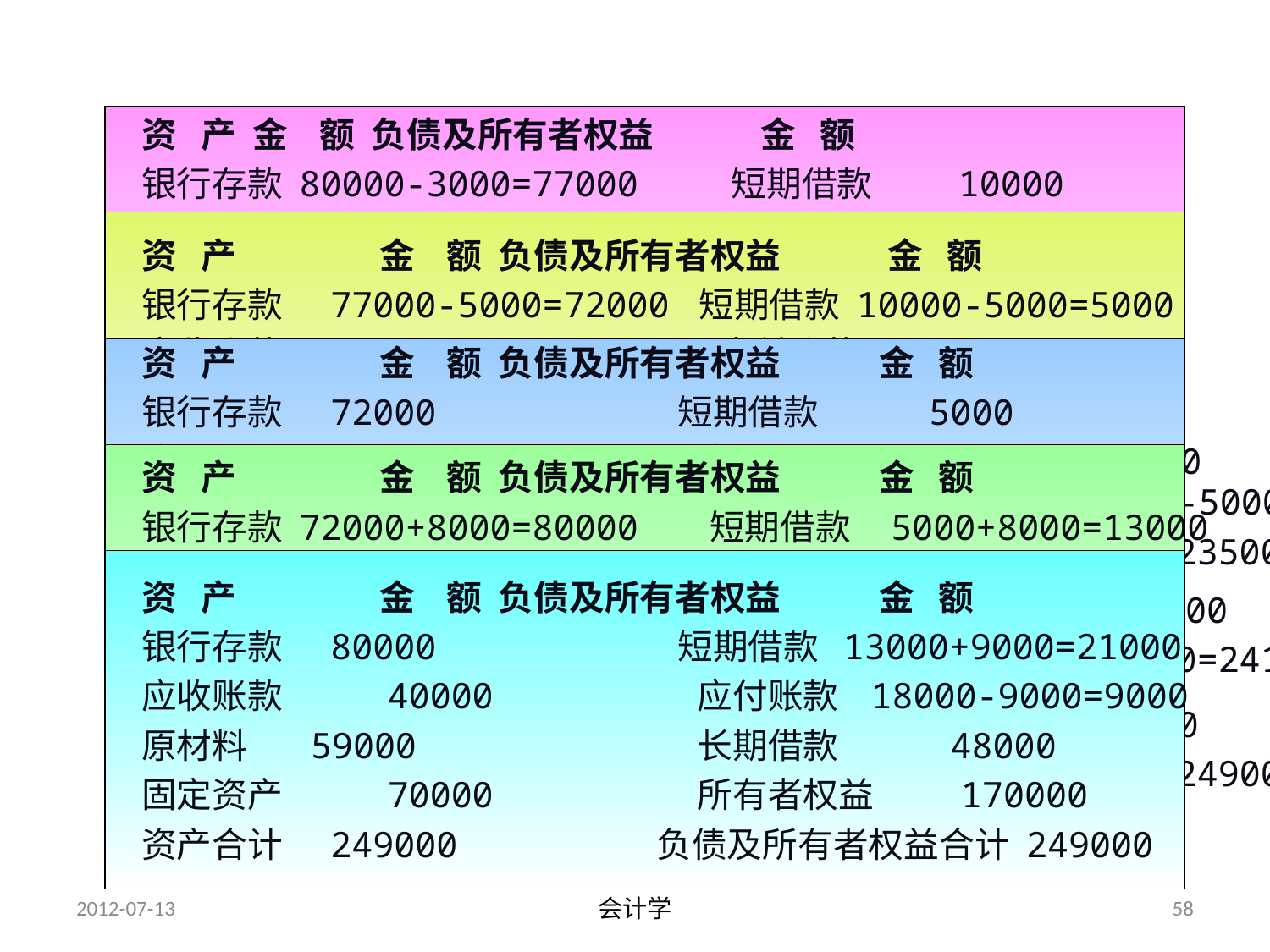

资   产 	 金    额	负债及所有者权益 	 金   额
  银行存款 80000-3000=77000    短期借款	         10000
  应收账款	 40000	          应付账款	         12000
  原材料   50000+3000=53000	   长期借款	         48000
  固定资产	 70000	          所有者权益           170000
  资产合计	 240000	        负债及所有者权益合计	  240000
  资   产 	 金    额	负债及所有者权益 	 金   额
  银行存款     77000-5000=72000 短期借款 10000-5000=5000
  应收账款	 40000	          应付账款	         12000
  原材料       53000	          长期借款	         48000
  固定资产	 70000	          所有者权益           170000
  资产合计 240000-5000=235000负债及所有者权益合计240000-5000
                                                 =235000
  资   产 	 金    额	负债及所有者权益 	金   额
  银行存款     72000           短期借款             5000
  应收账款	 40000	         应付账款  12000+6000=18000
  原材料  53000+6000=59000	  长期借款	        48000
  固定资产	 70000	         所有者权益          170000
  资产合计 235000+6000=241000  负债及所有者权益合计 235000
                                              +6000=241000

  资   产 	 金    额	负债及所有者权益 	金   额
  银行存款 72000+8000=80000   短期借款    5000+8000=13000
  应收账款	 40000	         应付账款             18000
  原材料       59000	         长期借款	        48000
  固定资产	 70000	         所有者权益          170000
  资产合计 241000+8000=249000 负债及所有者权益合计241000
                                            +8000=249000
  资   产 	 金    额	负债及所有者权益 	金   额
  银行存款     80000           短期借款  13000+9000=21000
  应收账款	 40000	         应付账款   18000-9000=9000
  原材料       59000	         长期借款	        48000
  固定资产	 70000	         所有者权益          170000
  资产合计     249000         负债及所有者权益合计 249000
2012-07-13
会计学
58